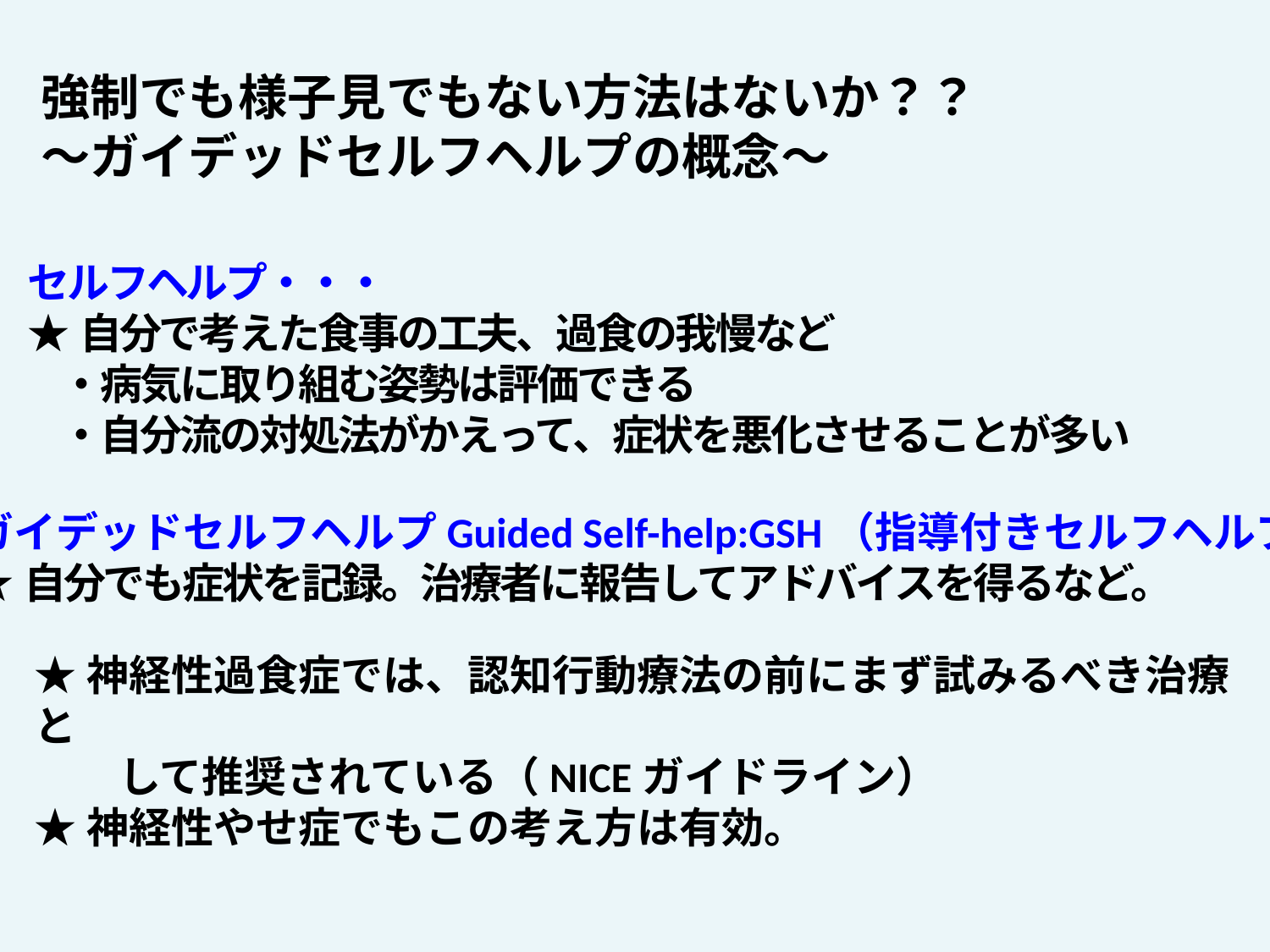

強制でも様子見でもない方法はないか？？
～ガイデッドセルフヘルプの概念～
セルフヘルプ・・・
★自分で考えた食事の工夫、過食の我慢など
   ・病気に取り組む姿勢は評価できる
   ・自分流の対処法がかえって、症状を悪化させることが多い

ガイデッドセルフヘルプGuided Self-help:GSH（指導付きセルフヘルプ）
★自分でも症状を記録。治療者に報告してアドバイスを得るなど。

★神経性過食症では、認知行動療法の前にまず試みるべき治療と
　　して推奨されている（NICEガイドライン）
★神経性やせ症でもこの考え方は有効。